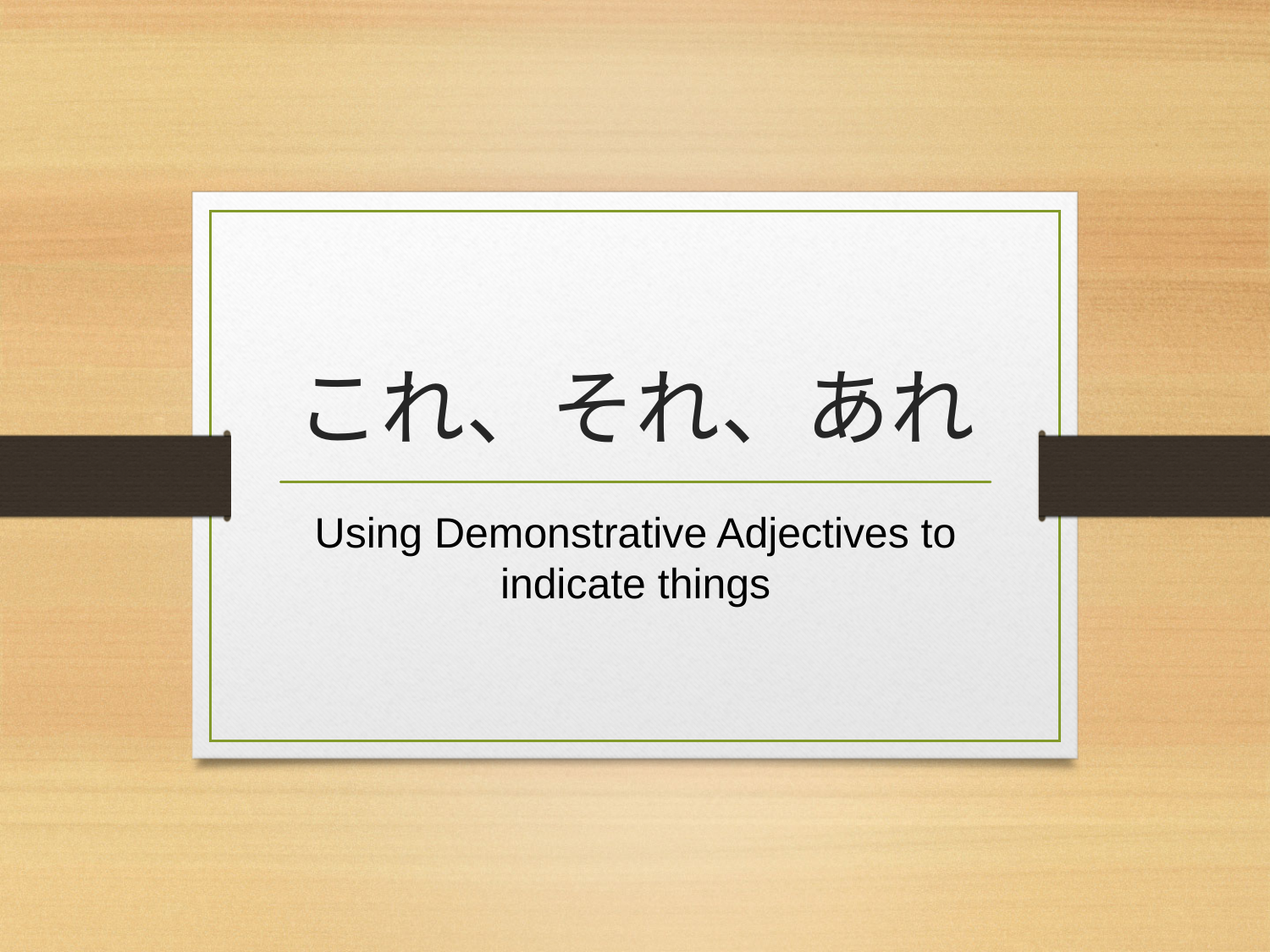

# これ、それ、あれ
Using Demonstrative Adjectives to indicate things